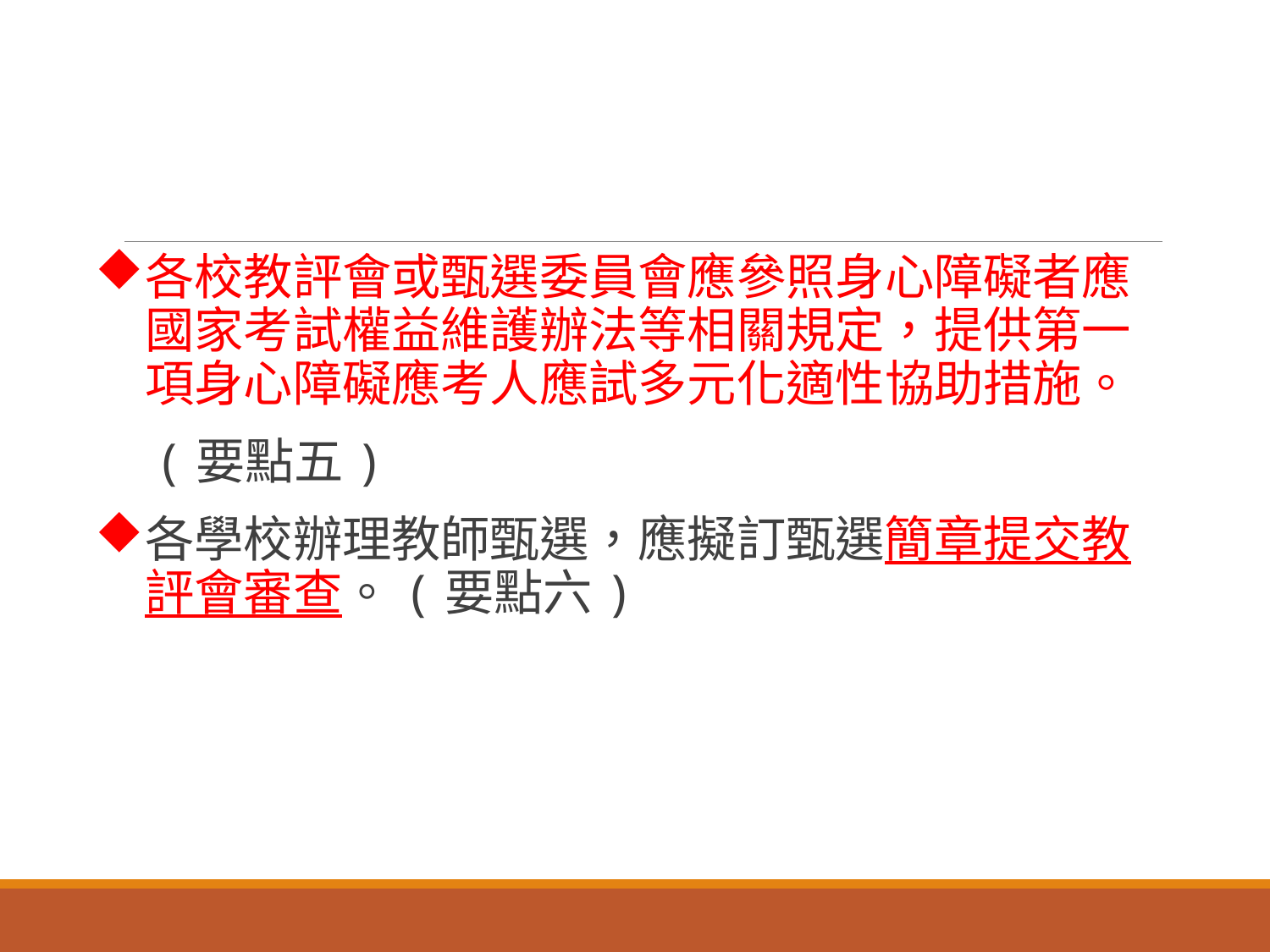

各校教評會或甄選委員會應參照身心障礙者應國家考試權益維護辦法等相關規定，提供第一項身心障礙應考人應試多元化適性協助措施。
  (要點五)
各學校辦理教師甄選，應擬訂甄選簡章提交教評會審查。(要點六)